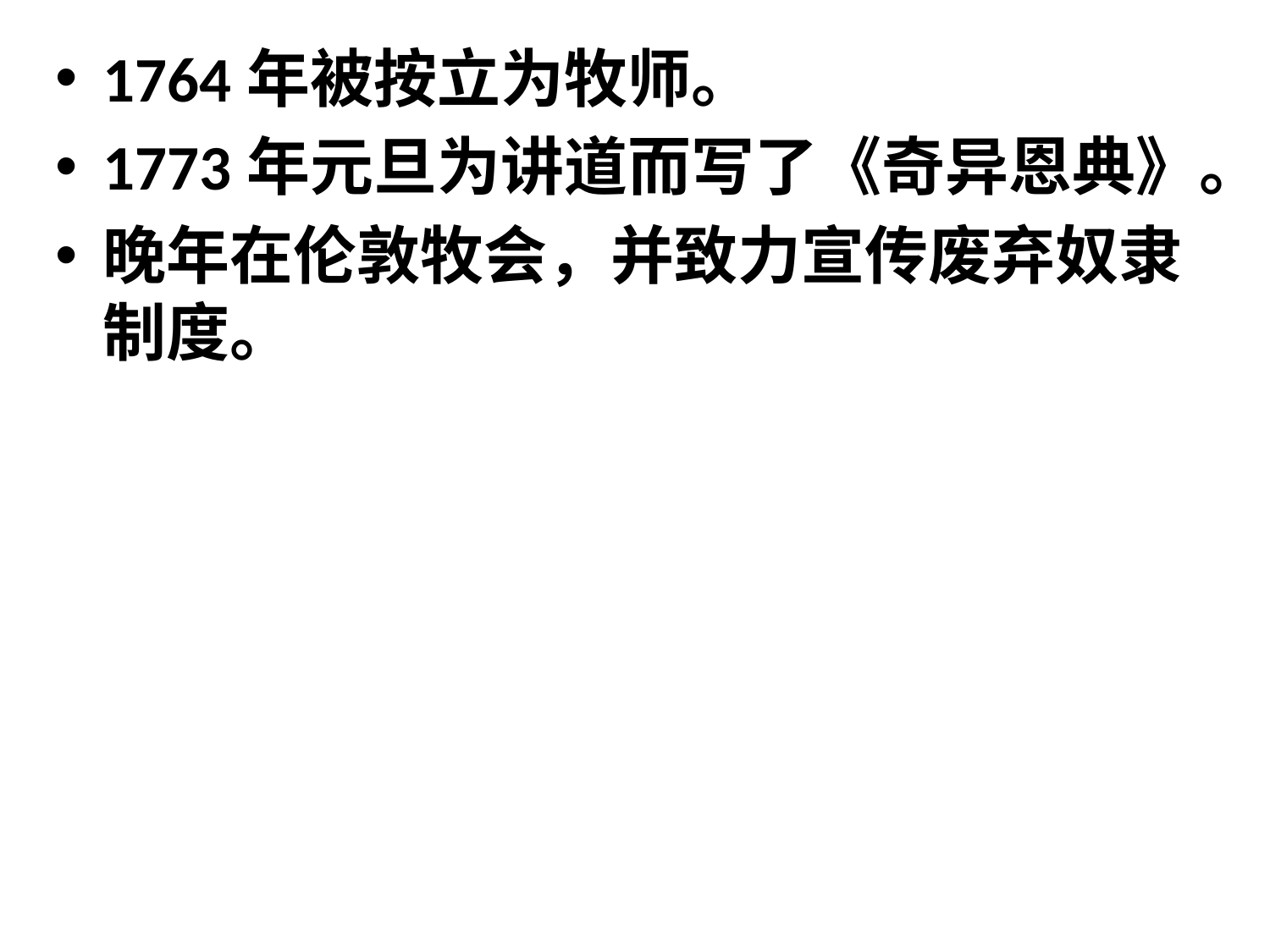

1764年被按立为牧师。
1773年元旦为讲道而写了《奇异恩典》。
晚年在伦敦牧会，并致力宣传废弃奴隶制度。